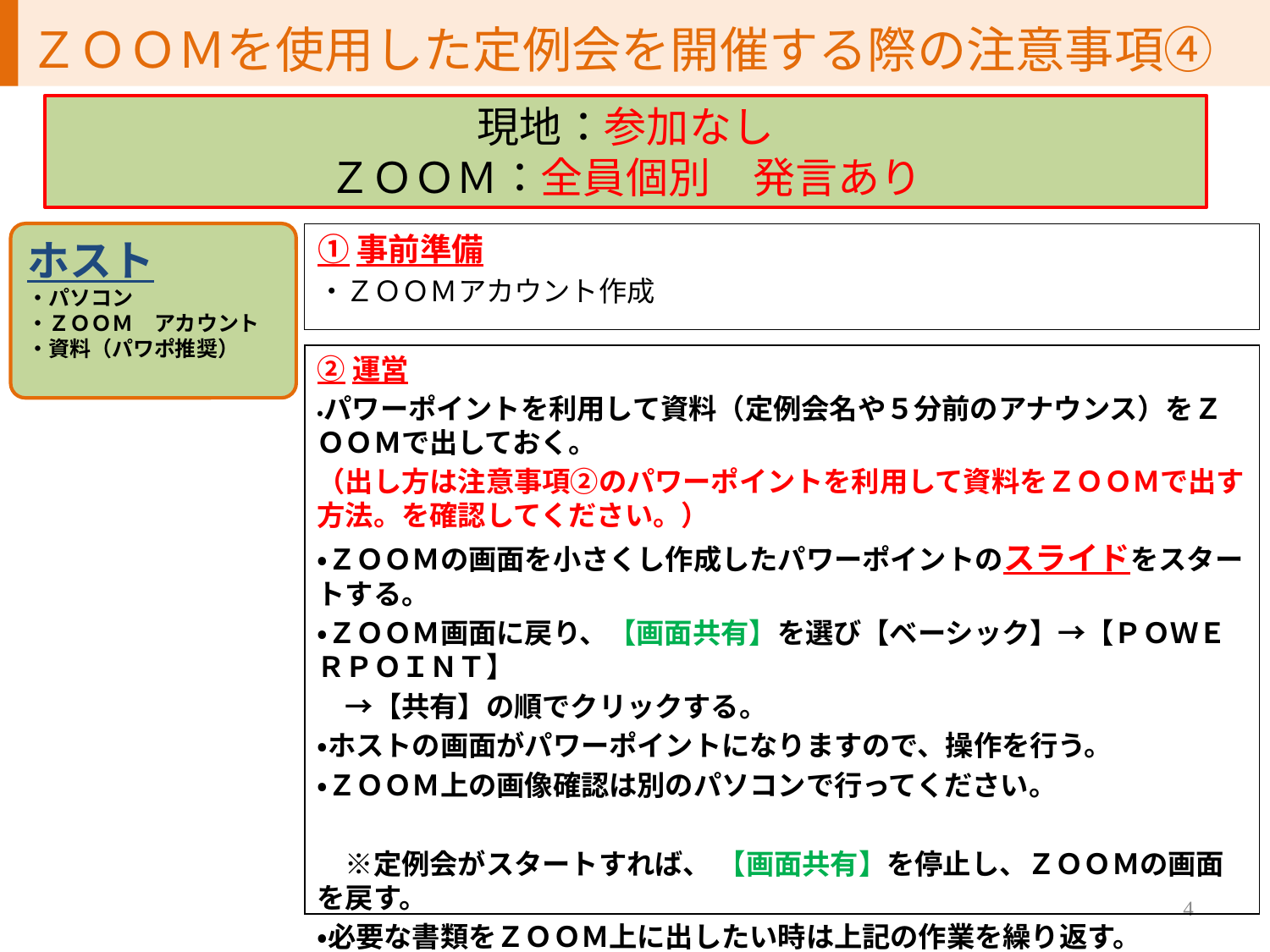

ＺＯＯＭを使用した定例会を開催する際の注意事項④
#
現地：参加なし
ＺＯＯＭ：全員個別　発言あり
①事前準備
・ＺＯＯＭアカウント作成
ホスト
・パソコン
・ＺＯＯＭ　アカウント
・資料（パワポ推奨）

②運営
・パワーポイントを利用して資料（定例会名や５分前のアナウンス）をＺＯＯＭで出しておく。
（出し方は注意事項②のパワーポイントを利用して資料をＺＯＯＭで出す方法。を確認してください。）
・ＺＯＯＭの画面を小さくし作成したパワーポイントのスライドをスタートする。
・ＺＯＯＭ画面に戻り、【画面共有】を選び【ベーシック】→【ＰＯＷＥＲＰＯＩＮＴ】
　→【共有】の順でクリックする。
・ホストの画面がパワーポイントになりますので、操作を行う。
・ＺＯＯＭ上の画像確認は別のパソコンで行ってください。

　※定例会がスタートすれば、 【画面共有】を停止し、ＺＯＯＭの画面を戻す。
・必要な書類をＺＯＯＭ上に出したい時は上記の作業を繰り返す。
4